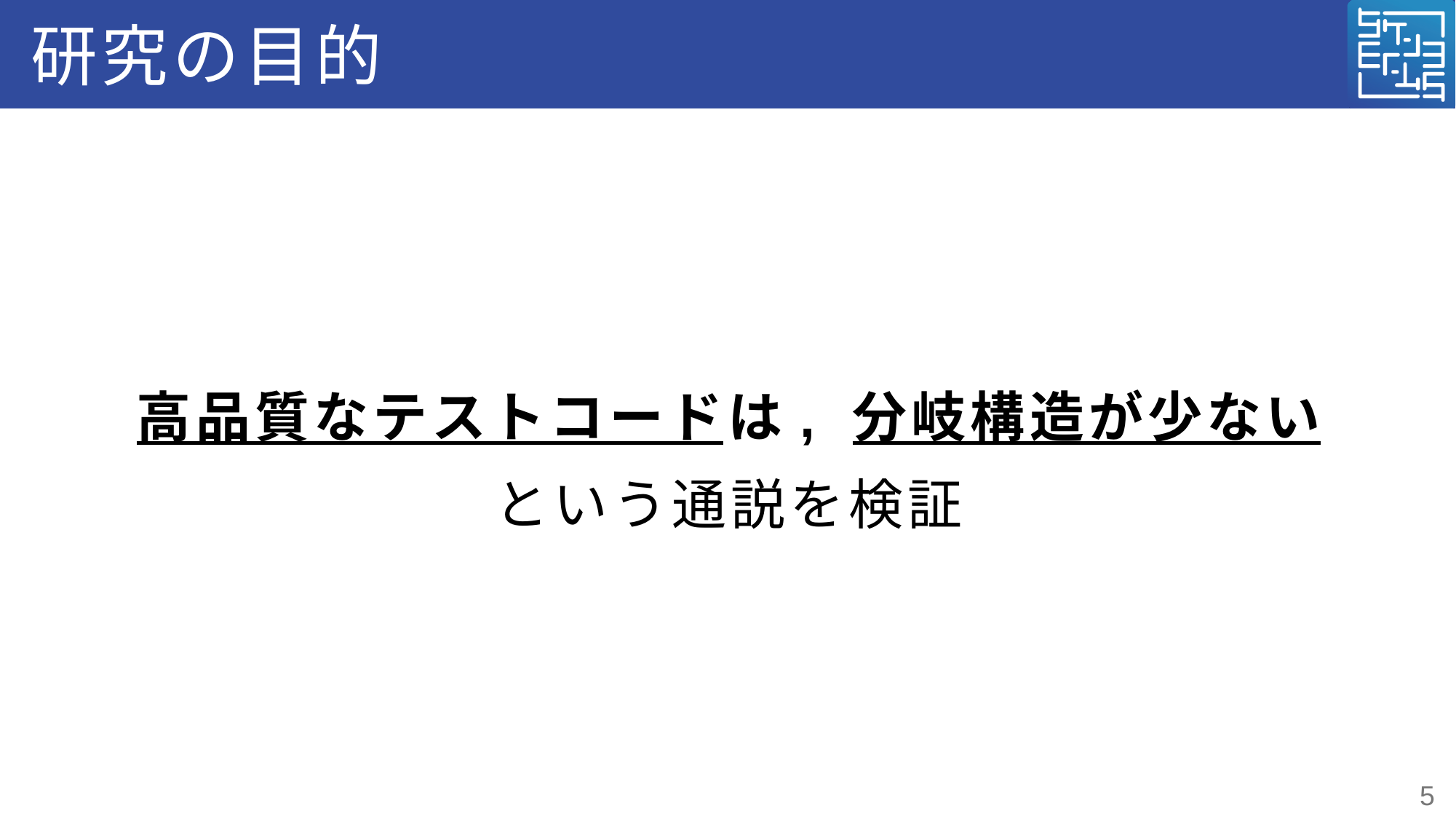

# 研究の目的

高品質なテストコードは, 分岐構造が少ない
という通説を検証

5